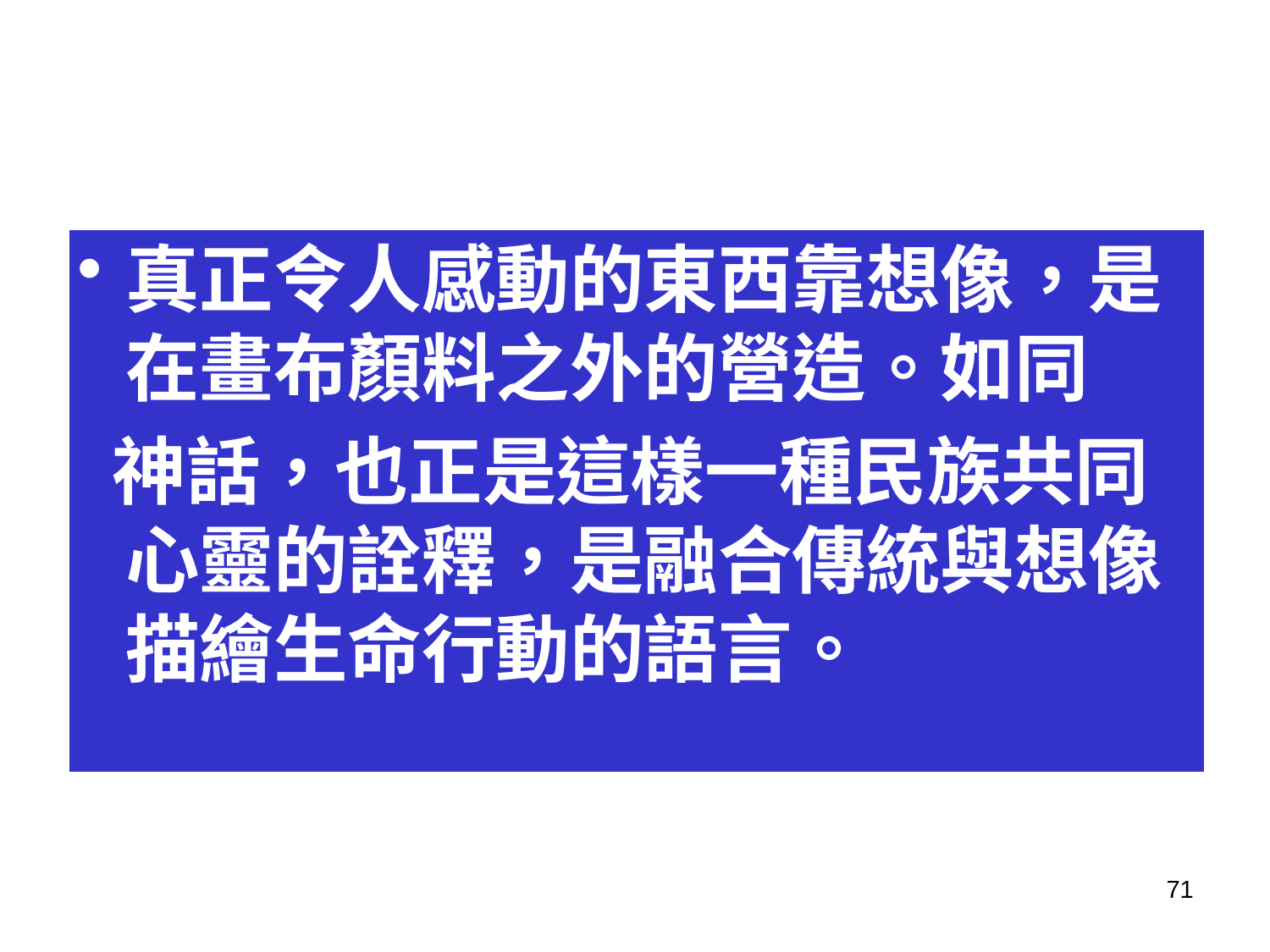

真正令人感動的東西靠想像，是在畫布顏料之外的營造。如同
 神話，也正是這樣一種民族共同心靈的詮釋，是融合傳統與想像描繪生命行動的語言。

71